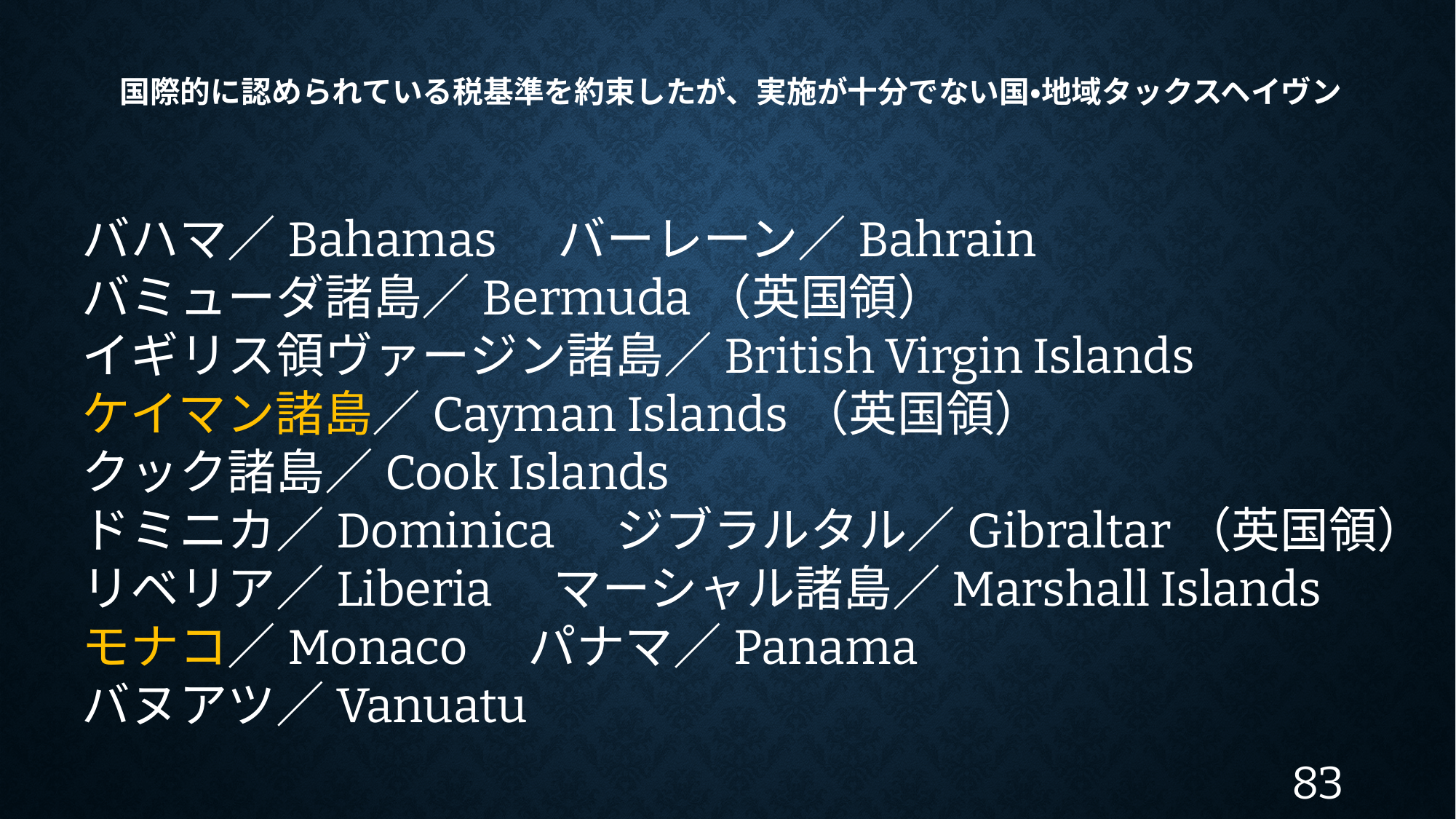

# 国際的に認められている税基準を約束したが、実施が十分でない国・地域タックスヘイヴン
バハマ／Bahamas　バーレーン／Bahrain
バミューダ諸島／Bermuda（英国領）
イギリス領ヴァージン諸島／British Virgin Islands
ケイマン諸島／Cayman Islands（英国領）
クック諸島／Cook Islands
ドミニカ／Dominica　ジブラルタル／Gibraltar（英国領）
リベリア／Liberia　マーシャル諸島／Marshall Islands
モナコ／Monaco　パナマ／Panama
バヌアツ／Vanuatu
83